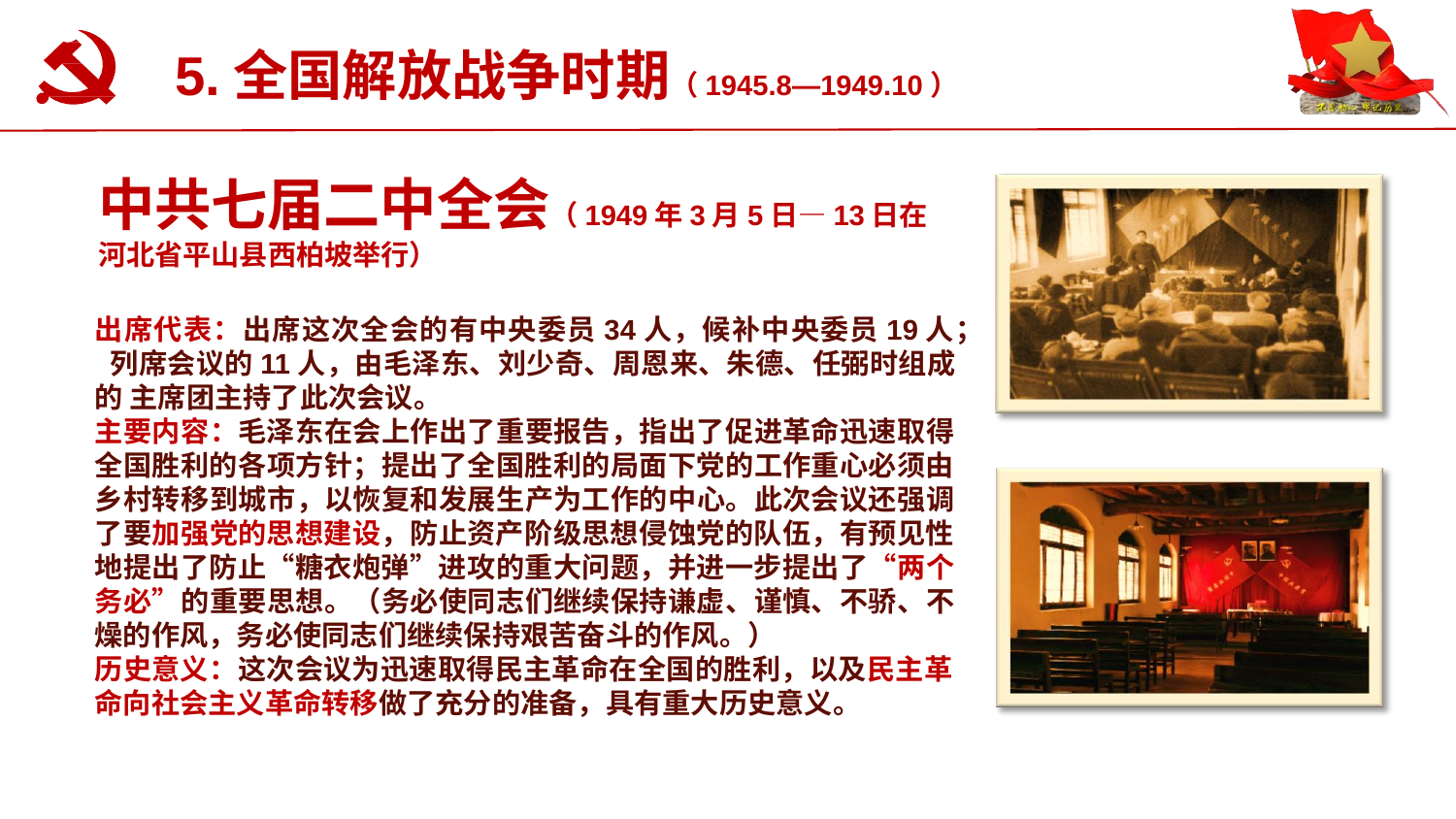

# 5.全国解放战争时期（1945.8—1949.10）
认真学习党史新中国史

中共七届二中全会（1949年3月5日—13日在河北省平山县西柏坡举行）
出席代表：出席这次全会的有中央委员34人，候补中央委员19人；  列席会议的11人，由毛泽东、刘少奇、周恩来、朱德、任弼时组成的 主席团主持了此次会议。
主要内容：毛泽东在会上作出了重要报告，指出了促进革命迅速取得 全国胜利的各项方针；提出了全国胜利的局面下党的工作重心必须由 乡村转移到城市，以恢复和发展生产为工作的中心。此次会议还强调 了要加强党的思想建设，防止资产阶级思想侵蚀党的队伍，有预见性 地提出了防止“糖衣炮弹”进攻的重大问题，并进一步提出了“两个 务必”的重要思想。（务必使同志们继续保持谦虚、谨慎、不骄、不 燥的作风，务必使同志们继续保持艰苦奋斗的作风。）
历史意义：这次会议为迅速取得民主革命在全国的胜利，以及民主革 命向社会主义革命转移做了充分的准备，具有重大历史意义。